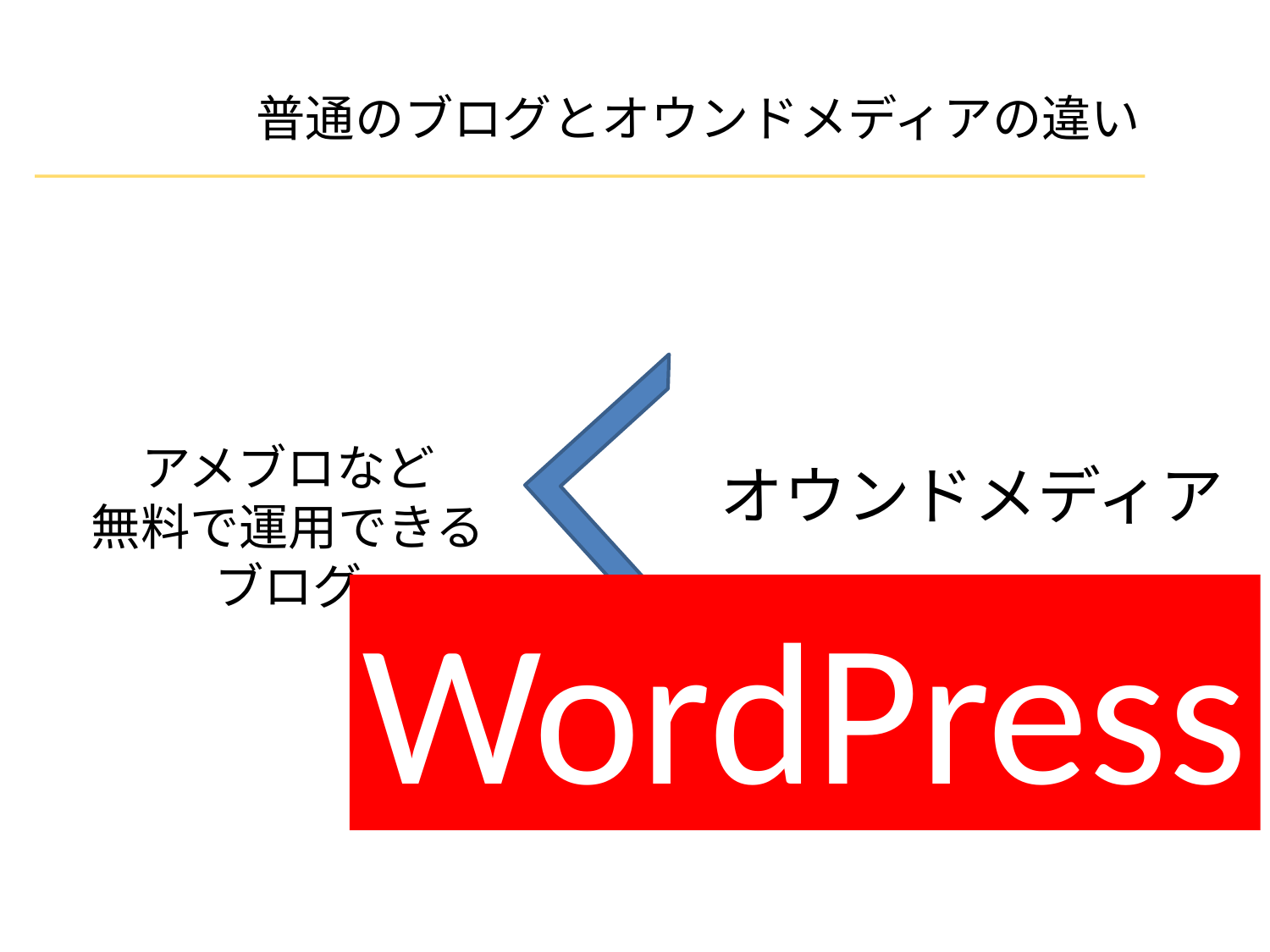

普通のブログとオウンドメディアの違い

アメブロなど
無料で運用できる
ブログ
オウンドメディア
WordPress